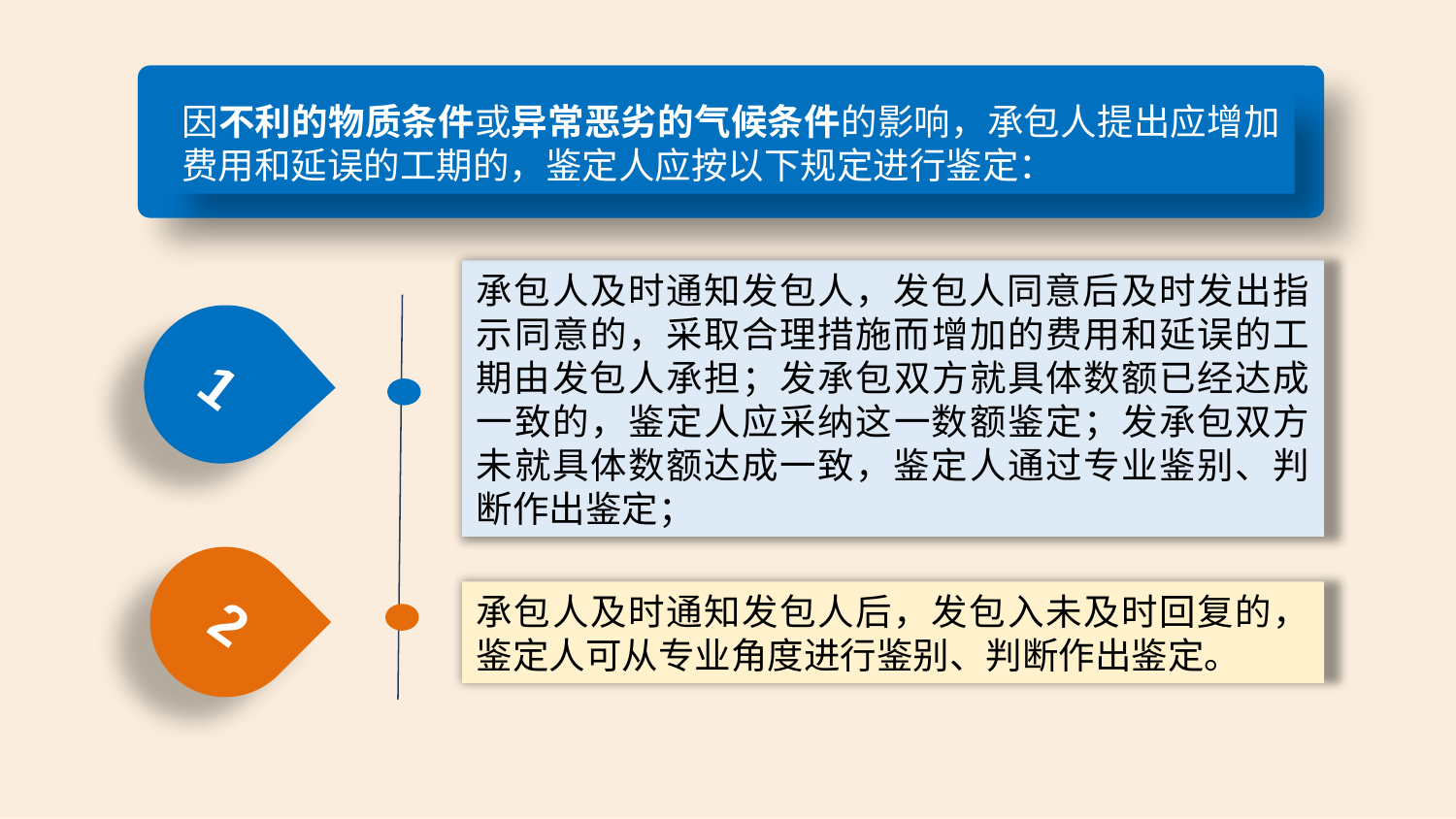

因不利的物质条件或异常恶劣的气候条件的影响，承包人提出应增加费用和延误的工期的，鉴定人应按以下规定进行鉴定：
承包人及时通知发包人，发包人同意后及时发出指示同意的，采取合理措施而增加的费用和延误的工期由发包人承担；发承包双方就具体数额已经达成一致的，鉴定人应采纳这一数额鉴定；发承包双方未就具体数额达成一致，鉴定人通过专业鉴别、判断作出鉴定；

1

2
承包人及时通知发包人后，发包入未及时回复的，鉴定人可从专业角度进行鉴别、判断作出鉴定。